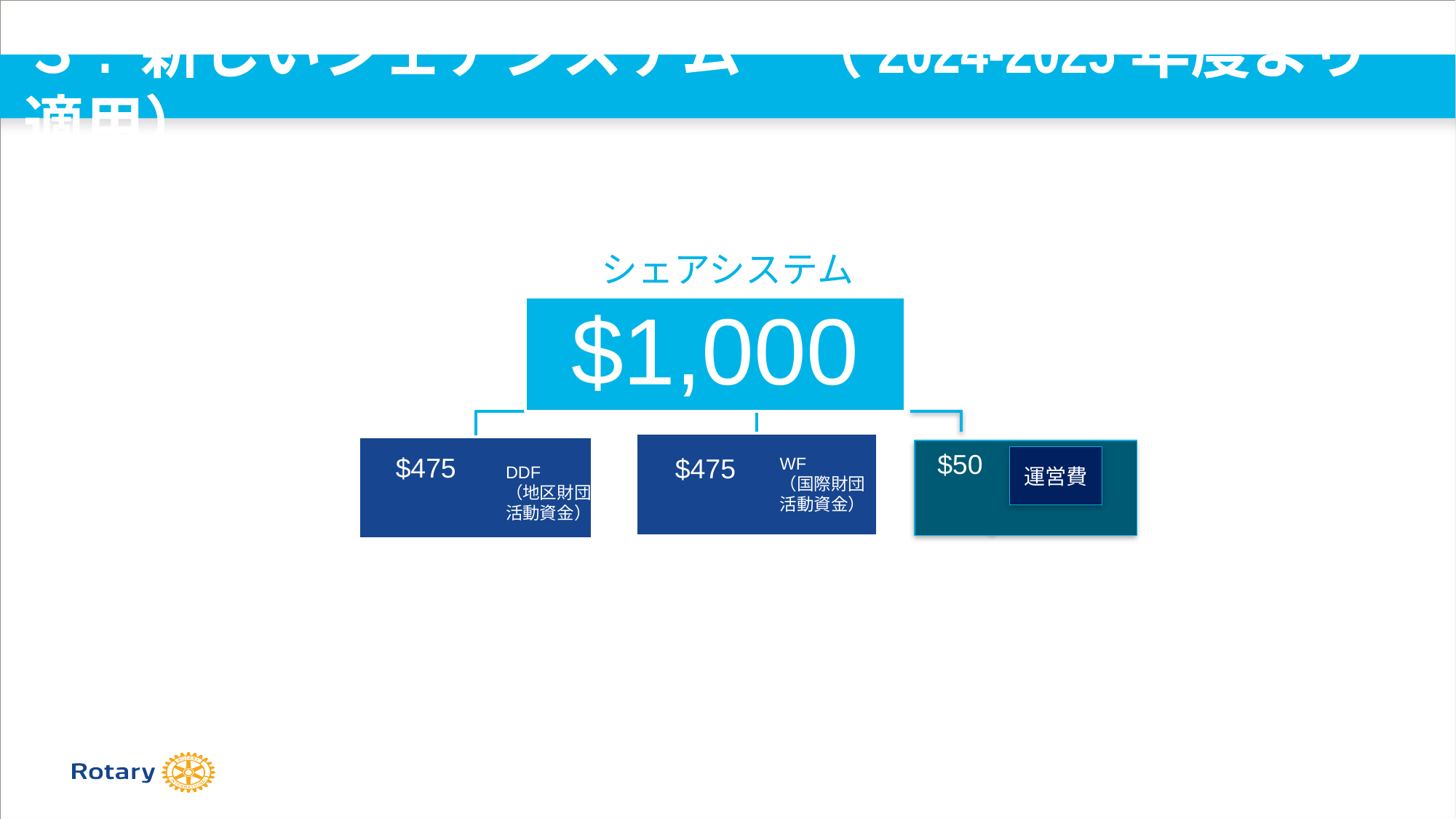

３. 新しいシェアシステム　（2024-2025年度より適用）
シェアシステム
$1,000

$50
$475
$475
運営費
WF
（国際財団
活動資金）
DDF
（地区財団
活動資金）